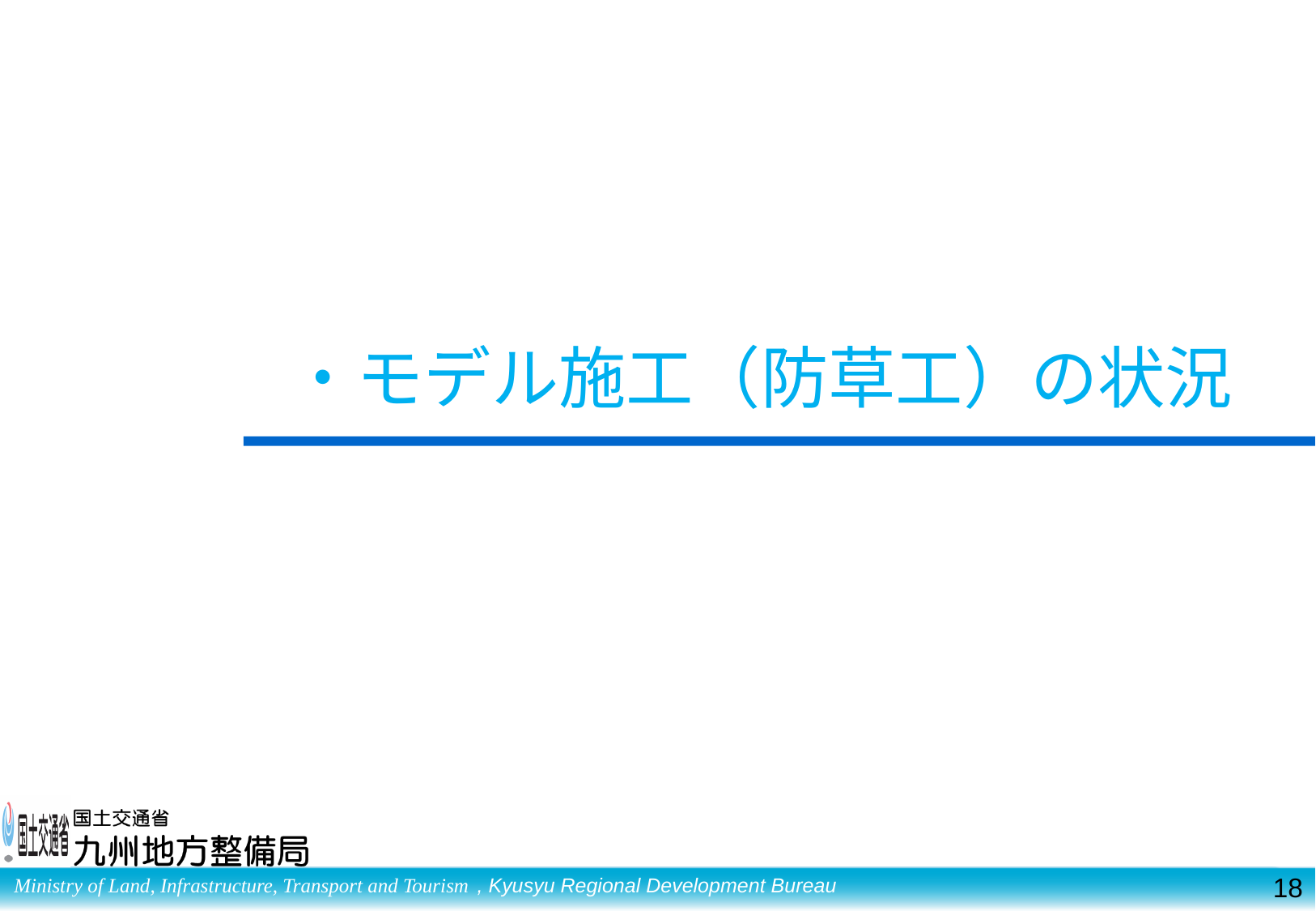

# ・モデル施工（防草工）の状況
18
, Kyusyu Regional Development Bureau